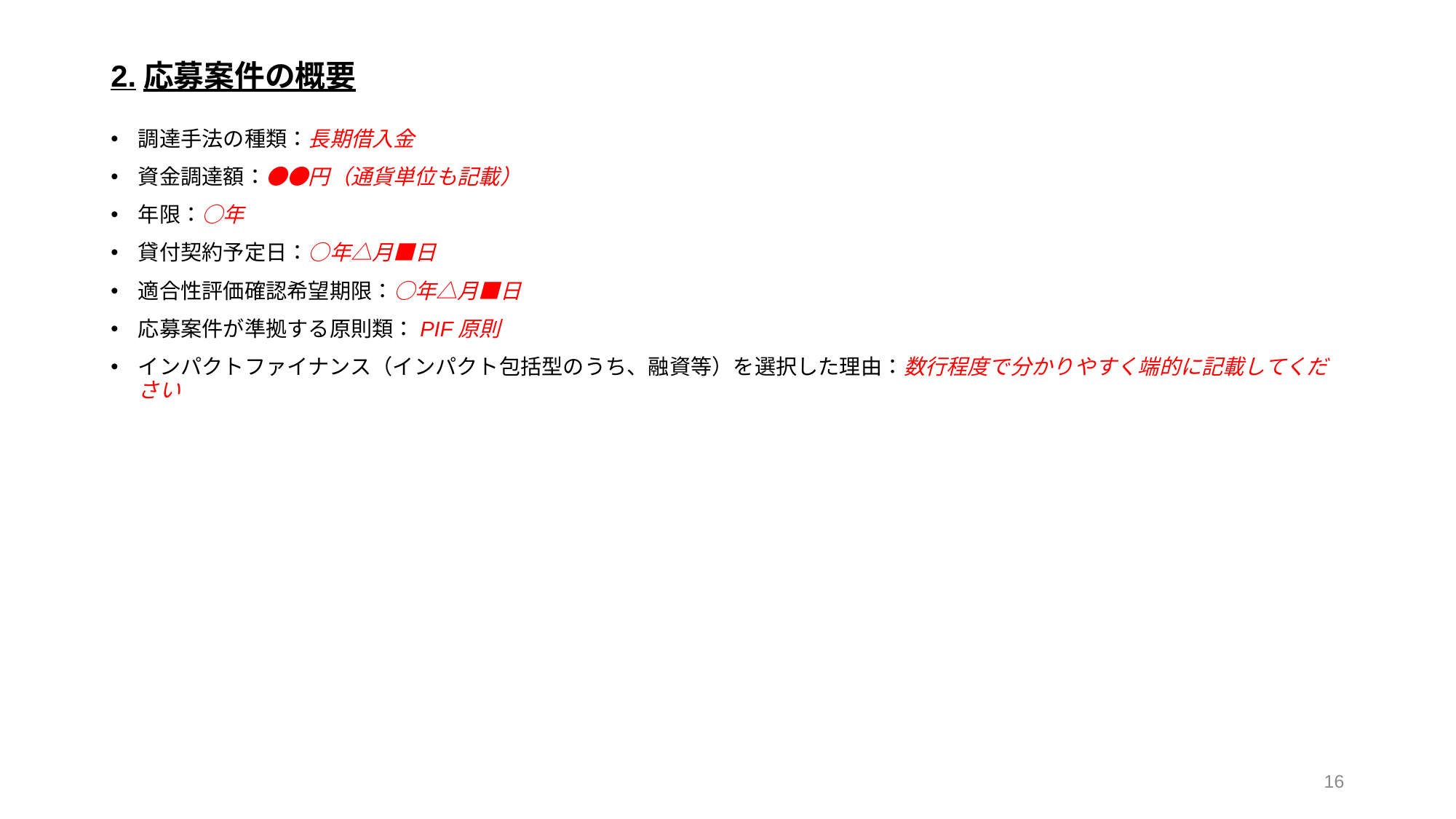

# 2.応募案件の概要
調達手法の種類：長期借入金
資金調達額：●●円（通貨単位も記載）
年限：○年
貸付契約予定日：○年△月■日
適合性評価確認希望期限：○年△月■日
応募案件が準拠する原則類：PIF原則
インパクトファイナンス（インパクト包括型のうち、融資等）を選択した理由：数行程度で分かりやすく端的に記載してください

16